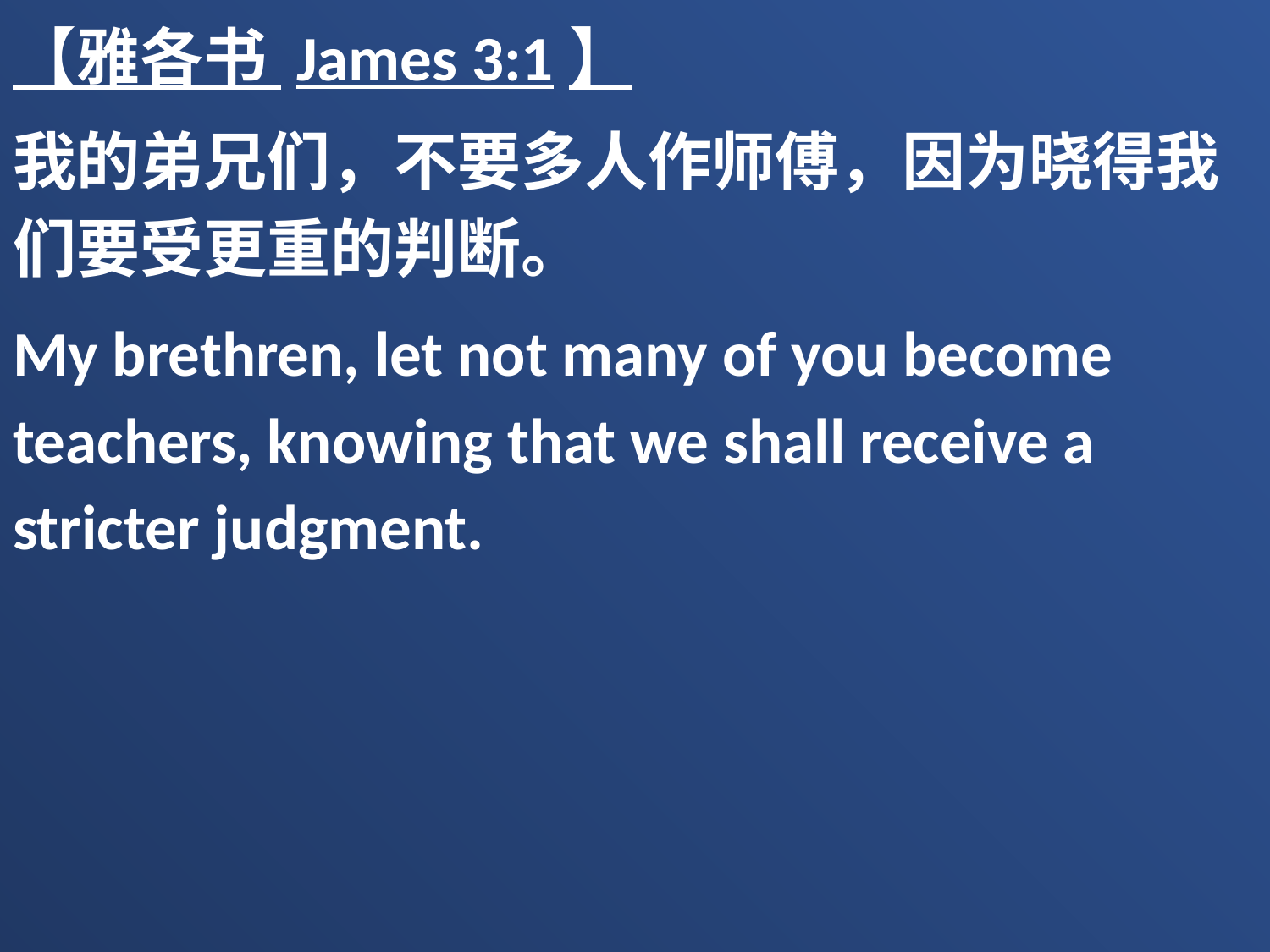

【雅各书 James 3:1】
我的弟兄们，不要多人作师傅，因为晓得我们要受更重的判断。
My brethren, let not many of you become teachers, knowing that we shall receive a stricter judgment.